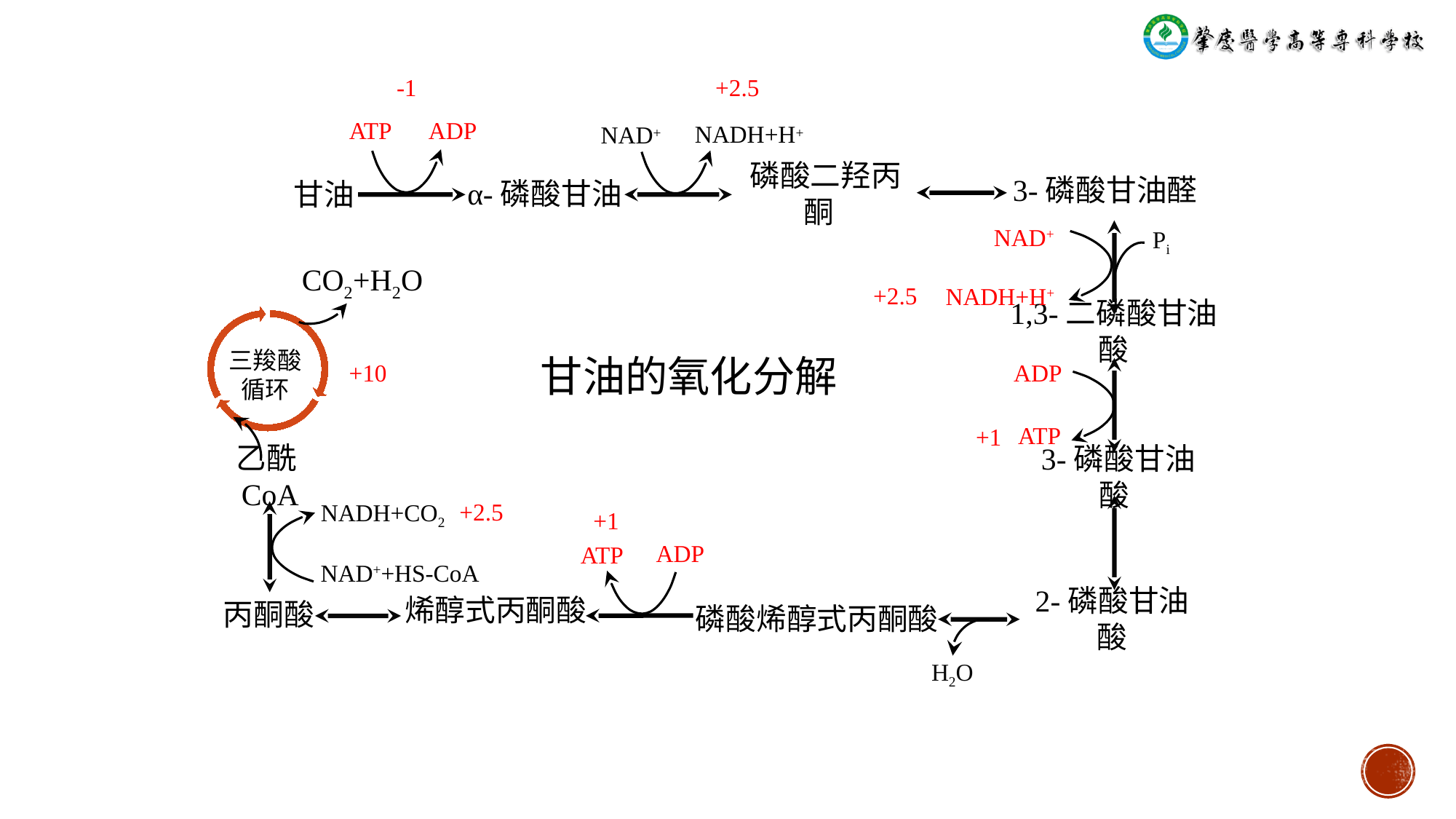

+2.5
-1
ATP
ADP
NADH+H+
NAD+

 3-磷酸甘油醛
 磷酸二羟丙酮
α-磷酸甘油
甘油

NAD+

Pi

CO2+H2O
+2.5
NADH+H+

1,3-二磷酸甘油酸
三羧酸循环
甘油的氧化分解
+10
ADP

ATP
+1
乙酰CoA
 3-磷酸甘油酸
+2.5
NADH+CO2
+1

ADP
ATP

NAD++HS-CoA

烯醇式丙酮酸
丙酮酸
磷酸烯醇式丙酮酸
2-磷酸甘油酸

H2O